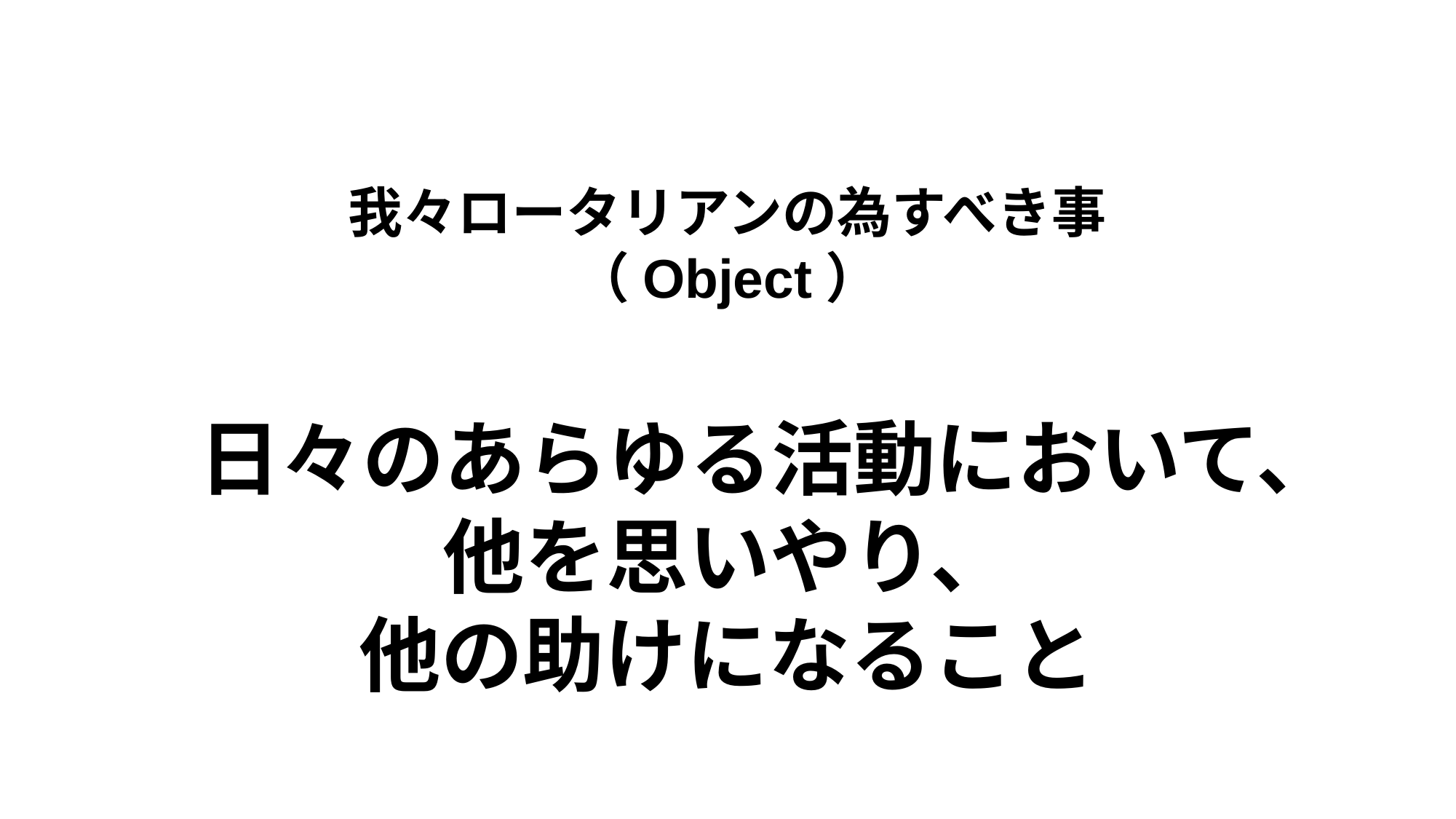

我々ロータリアンの為すべき事（Object）

日々のあらゆる活動において、他を思いやり、
他の助けになること